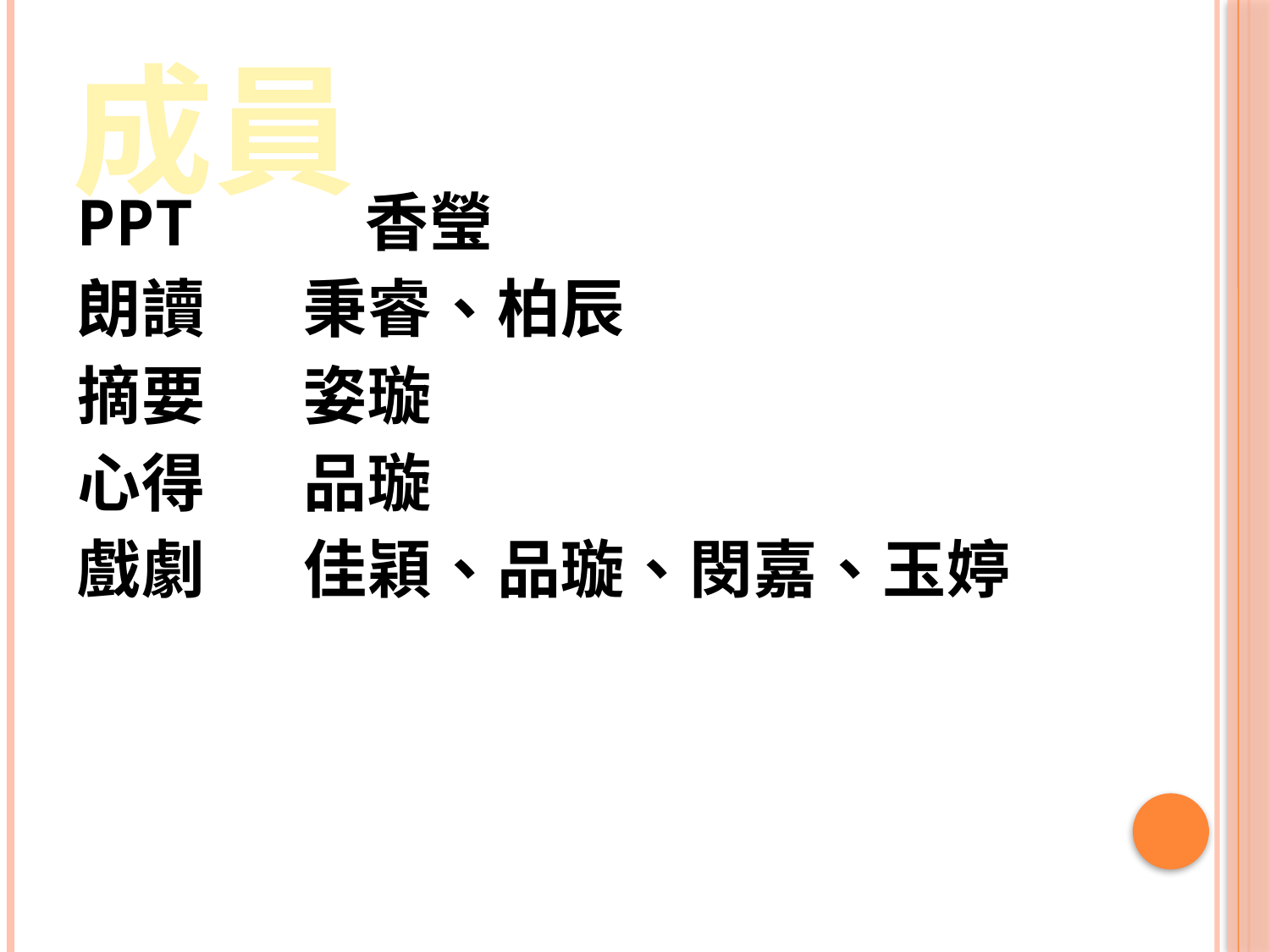

成員
#
PPT    香瑩
朗讀   秉睿、柏辰
摘要   姿璇
心得   品璇
戲劇   佳穎、品璇、閔嘉、玉婷